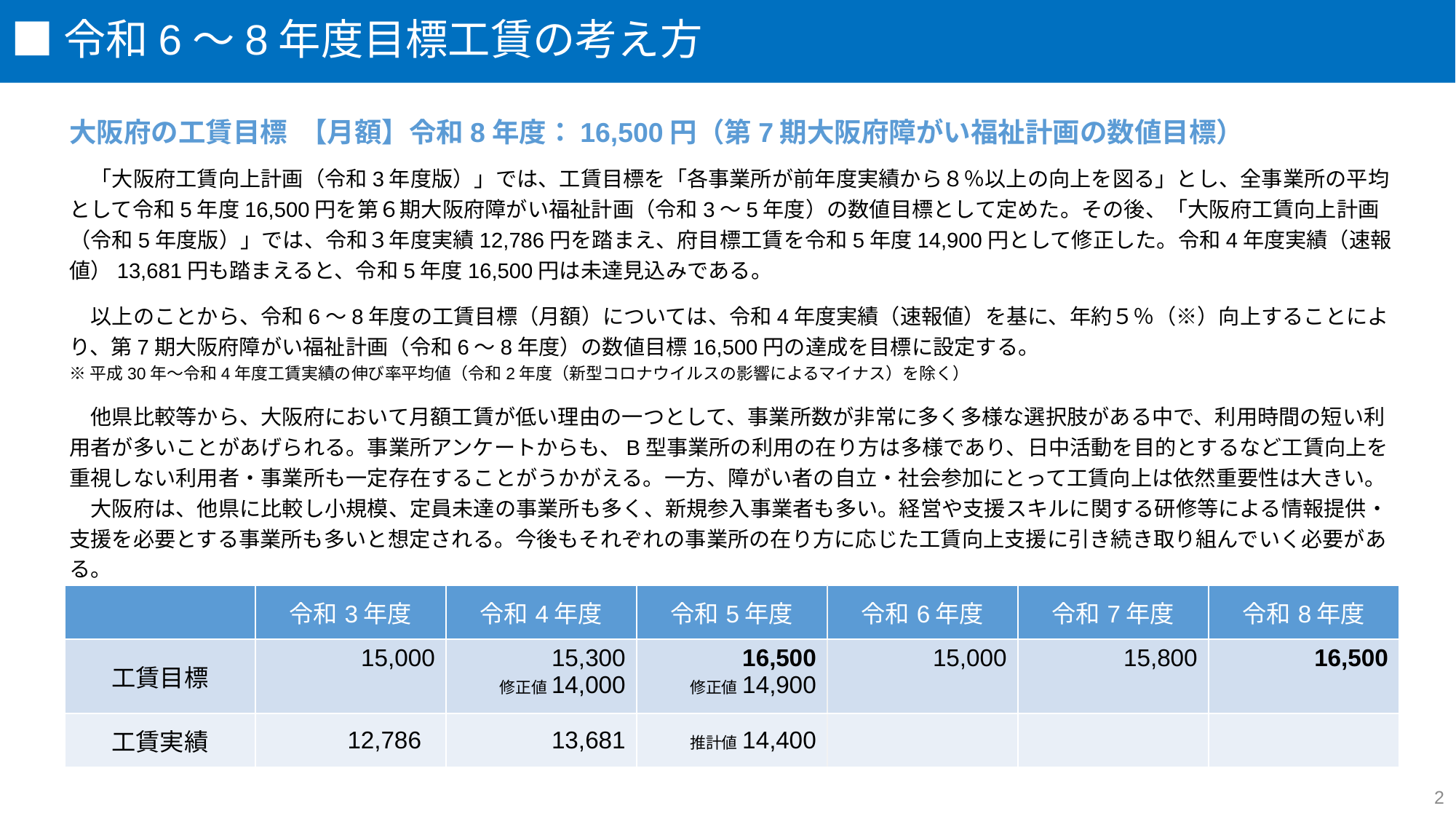

# ■令和6～8年度目標工賃の考え方
大阪府の工賃目標  【月額】令和8年度：16,500円（第7期大阪府障がい福祉計画の数値目標）

　「大阪府工賃向上計画（令和3年度版）」では、工賃目標を「各事業所が前年度実績から８％以上の向上を図る」とし、全事業所の平均として令和5年度16,500円を第６期大阪府障がい福祉計画（令和3～5年度）の数値目標として定めた。その後、「大阪府工賃向上計画（令和5年度版）」では、令和３年度実績12,786円を踏まえ、府目標工賃を令和5年度14,900円として修正した。令和4年度実績（速報値）13,681円も踏まえると、令和5年度16,500円は未達見込みである。

　以上のことから、令和6～8年度の工賃目標（月額）については、令和4年度実績（速報値）を基に、年約５％（※）向上することにより、第7期大阪府障がい福祉計画（令和6～8年度）の数値目標16,500円の達成を目標に設定する。
※平成30年～令和4年度工賃実績の伸び率平均値（令和2年度（新型コロナウイルスの影響によるマイナス）を除く）

　他県比較等から、大阪府において月額工賃が低い理由の一つとして、事業所数が非常に多く多様な選択肢がある中で、利用時間の短い利用者が多いことがあげられる。事業所アンケートからも、B型事業所の利用の在り方は多様であり、日中活動を目的とするなど工賃向上を重視しない利用者・事業所も一定存在することがうかがえる。一方、障がい者の自立・社会参加にとって工賃向上は依然重要性は大きい。
　大阪府は、他県に比較し小規模、定員未達の事業所も多く、新規参入事業者も多い。経営や支援スキルに関する研修等による情報提供・支援を必要とする事業所も多いと想定される。今後もそれぞれの事業所の在り方に応じた工賃向上支援に引き続き取り組んでいく必要がある。
|  | 令和3年度 | 令和4年度 | 令和5年度 | 令和6年度 | 令和7年度 | 令和8年度 |
| --- | --- | --- | --- | --- | --- | --- |
| 工賃目標 | 15,000 | 15,300 修正値14,000 | 16,500 修正値14,900 | 15,000 | 15,800 | 16,500 |
| 工賃実績 | 12,786 | 13,681 | 推計値14,400 |  |  |  |
2